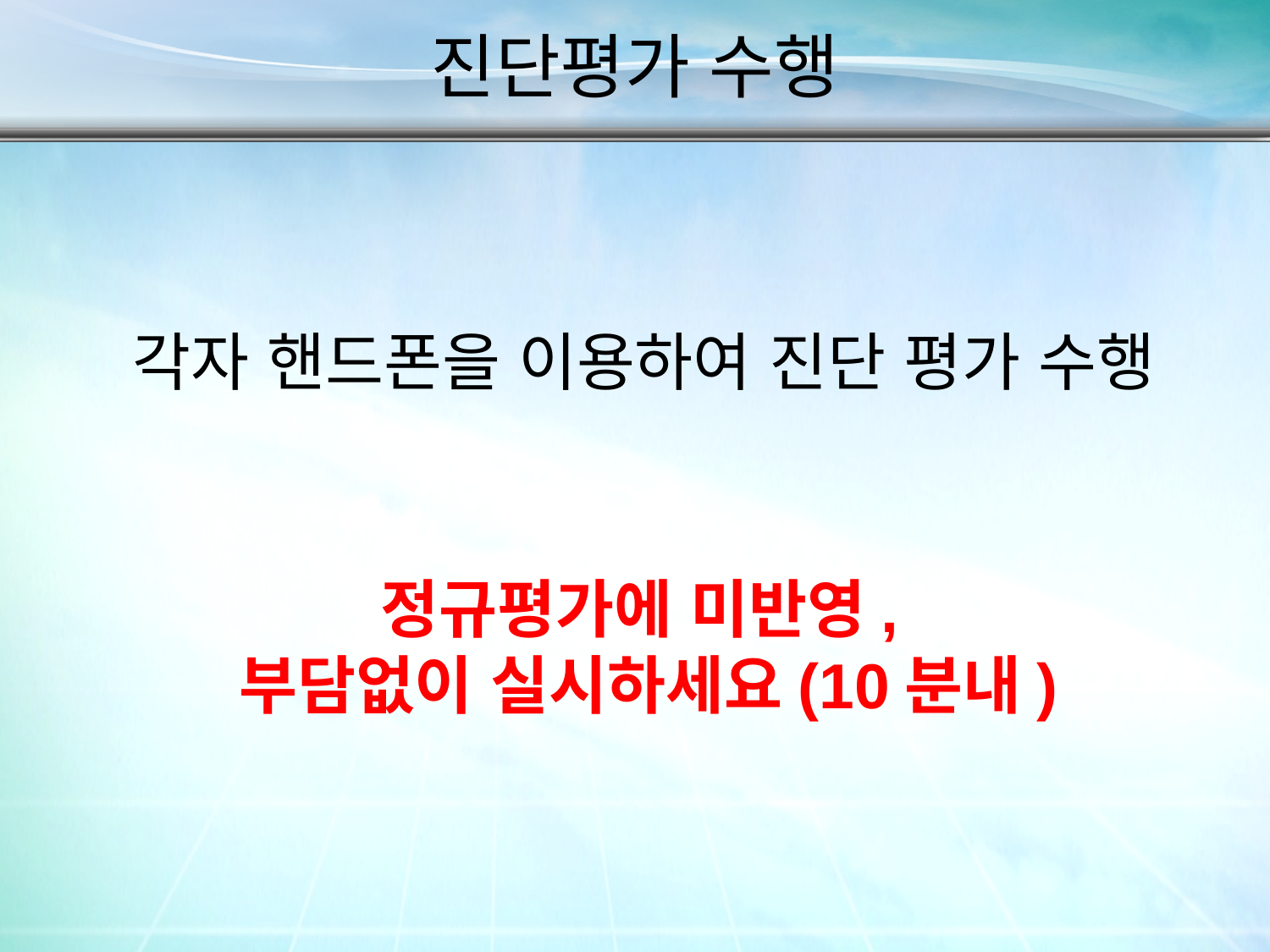

# 진단평가 수행
각자 핸드폰을 이용하여 진단 평가 수행
정규평가에 미반영,
부담없이 실시하세요(10분내)